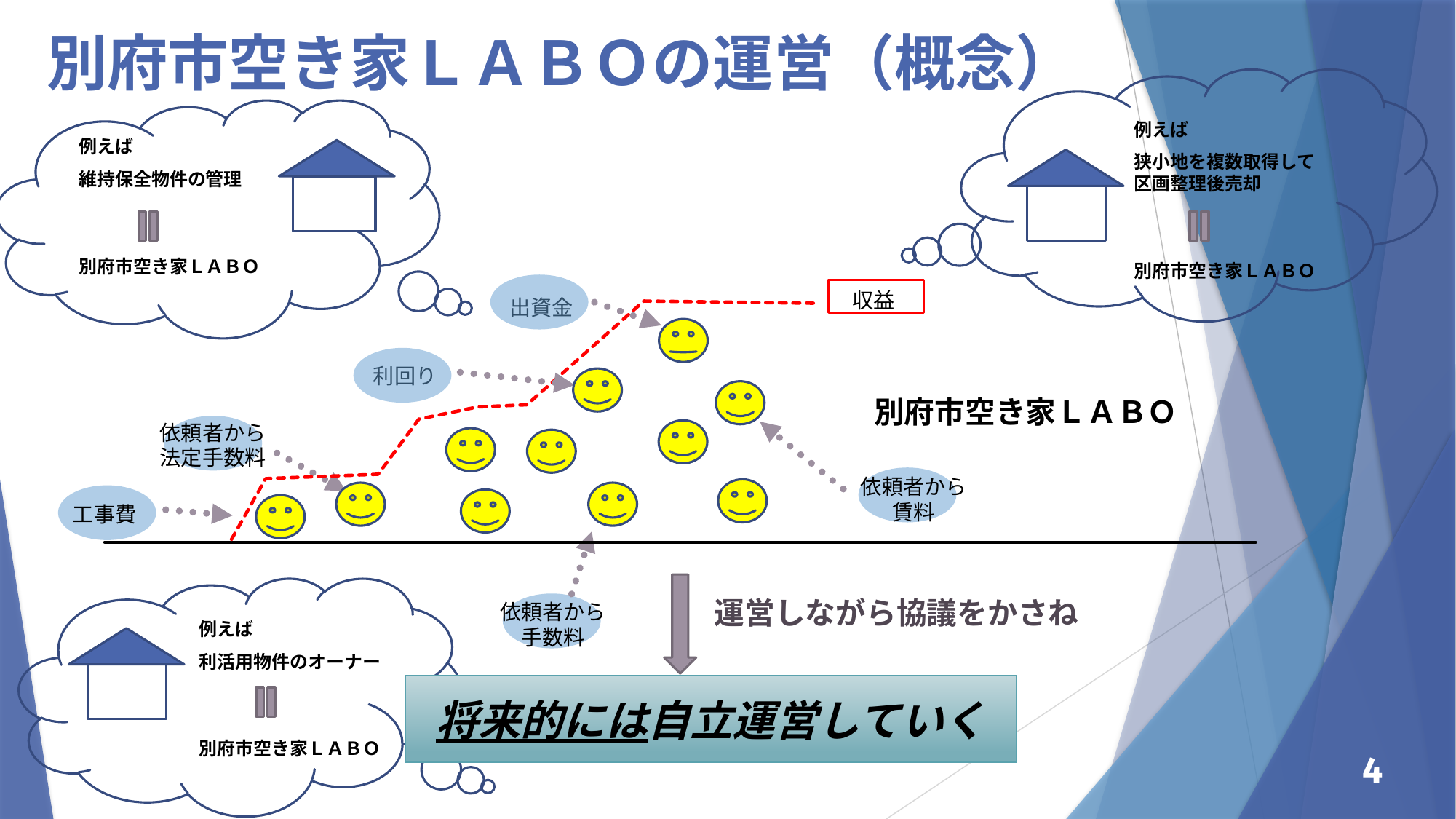

別府市空き家ＬＡＢＯの運営（概念）

例えば

狭小地を複数取得して
区画整理後売却

別府市空き家ＬＡＢＯ
例えば

維持保全物件の管理

別府市空き家ＬＡＢＯ

収益
出資金

利回り

別府市空き家ＬＡＢＯ
依頼者から
法定手数料

依頼者から
賃料

工事費

運営しながら協議をかさね
依頼者から
手数料

例えば

利活用物件のオーナー

別府市空き家ＬＡＢＯ

将来的には自立運営していく

4